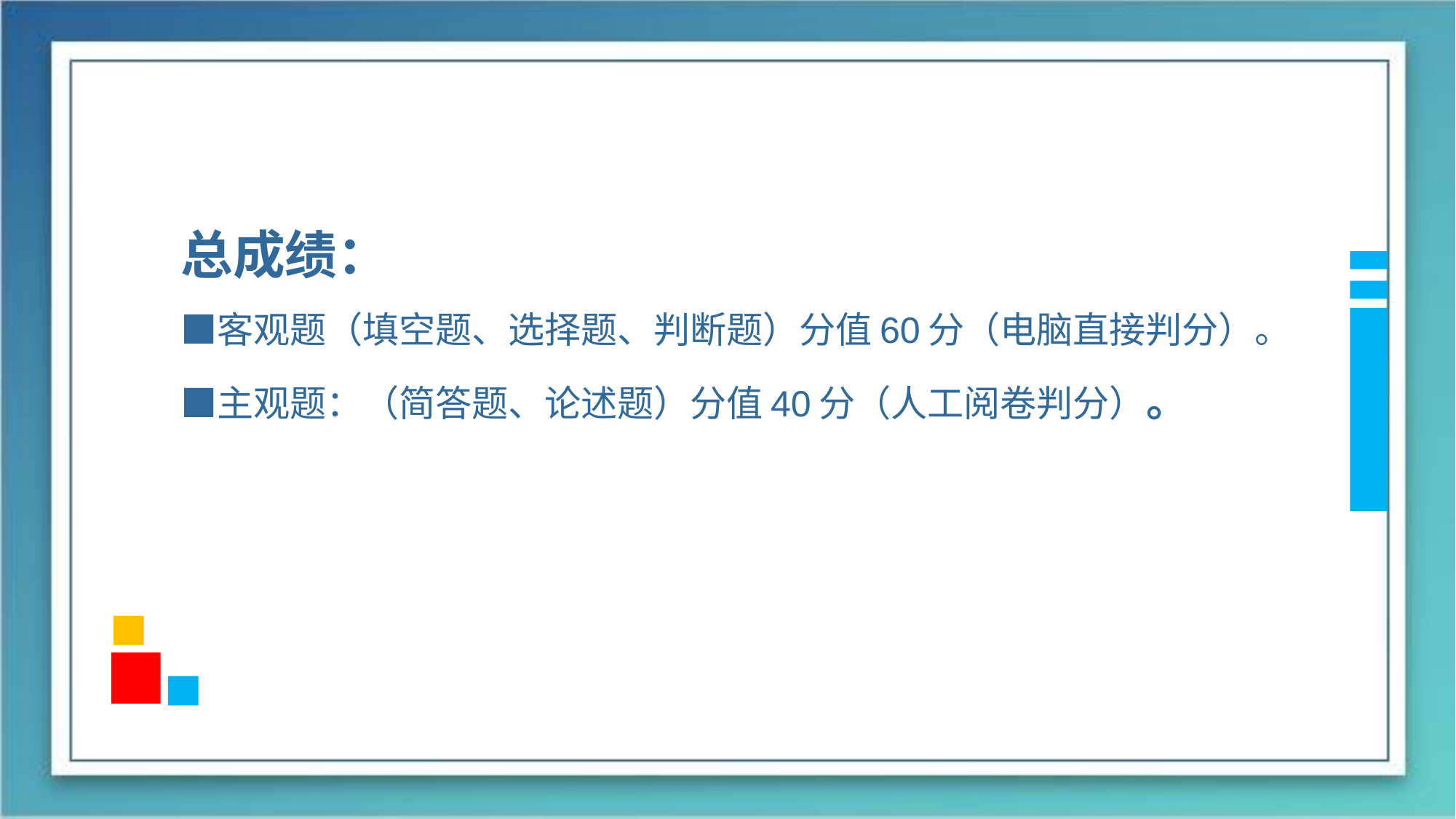

# 总成绩： ■客观题（填空题、选择题、判断题）分值60分（电脑直接判分）。 ■主观题：（简答题、论述题）分值40分（人工阅卷判分）。